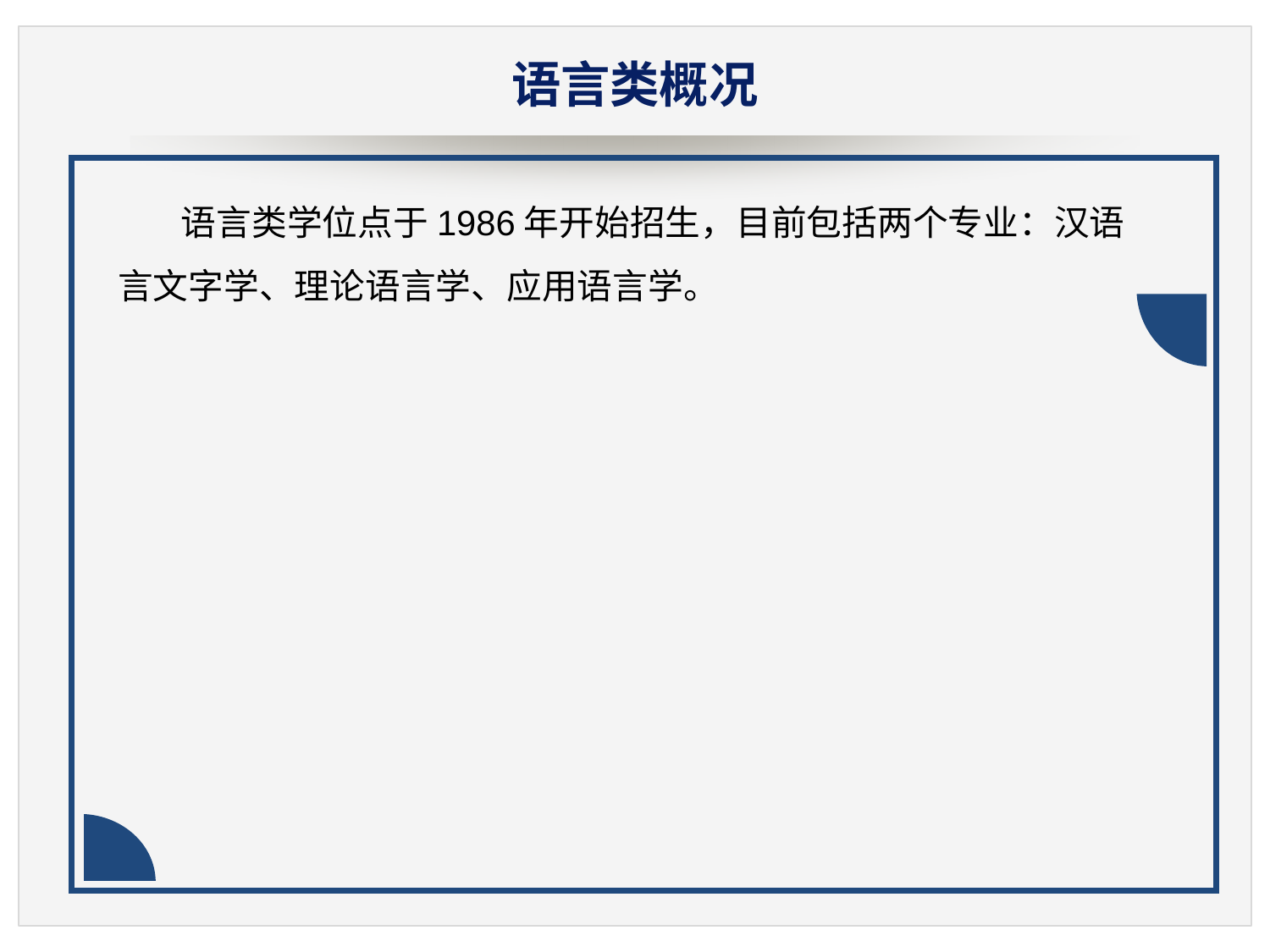

# 语言类概况

       语言类学位点于1986年开始招生，目前包括两个专业：汉语言文字学、理论语言学、应用语言学。